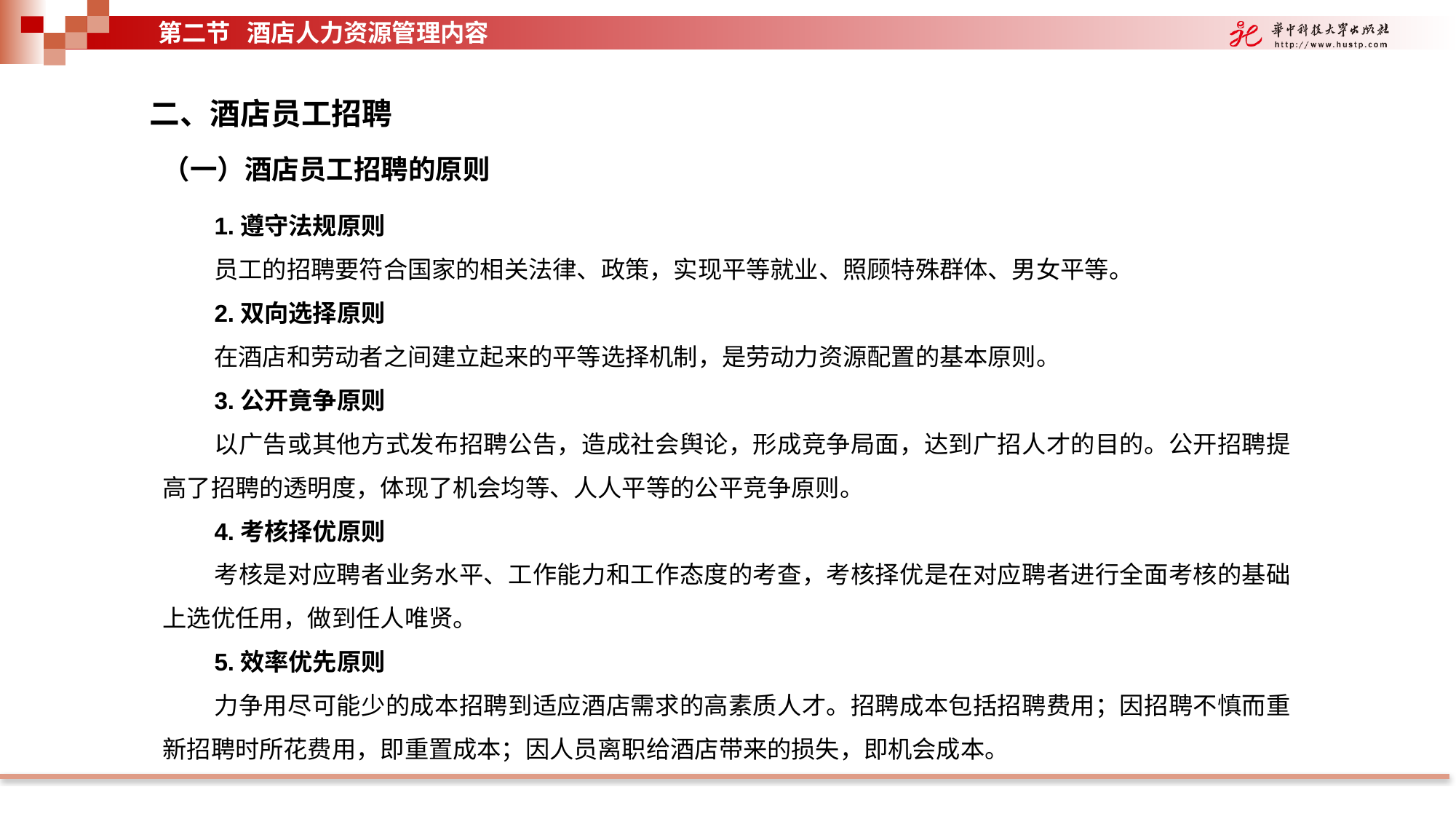

第二节   酒店人力资源管理内容
二、酒店员工招聘
（一）酒店员工招聘的原则
1.遵守法规原则
员工的招聘要符合国家的相关法律、政策，实现平等就业、照顾特殊群体、男女平等。
2.双向选择原则
在酒店和劳动者之间建立起来的平等选择机制，是劳动力资源配置的基本原则。
3.公开竟争原则
以广告或其他方式发布招聘公告，造成社会舆论，形成竞争局面，达到广招人才的目的。公开招聘提高了招聘的透明度，体现了机会均等、人人平等的公平竞争原则。
4.考核择优原则
考核是对应聘者业务水平、工作能力和工作态度的考查，考核择优是在对应聘者进行全面考核的基础上选优任用，做到任人唯贤。
5.效率优先原则
力争用尽可能少的成本招聘到适应酒店需求的高素质人才。招聘成本包括招聘费用；因招聘不慎而重新招聘时所花费用，即重置成本；因人员离职给酒店带来的损失，即机会成本。